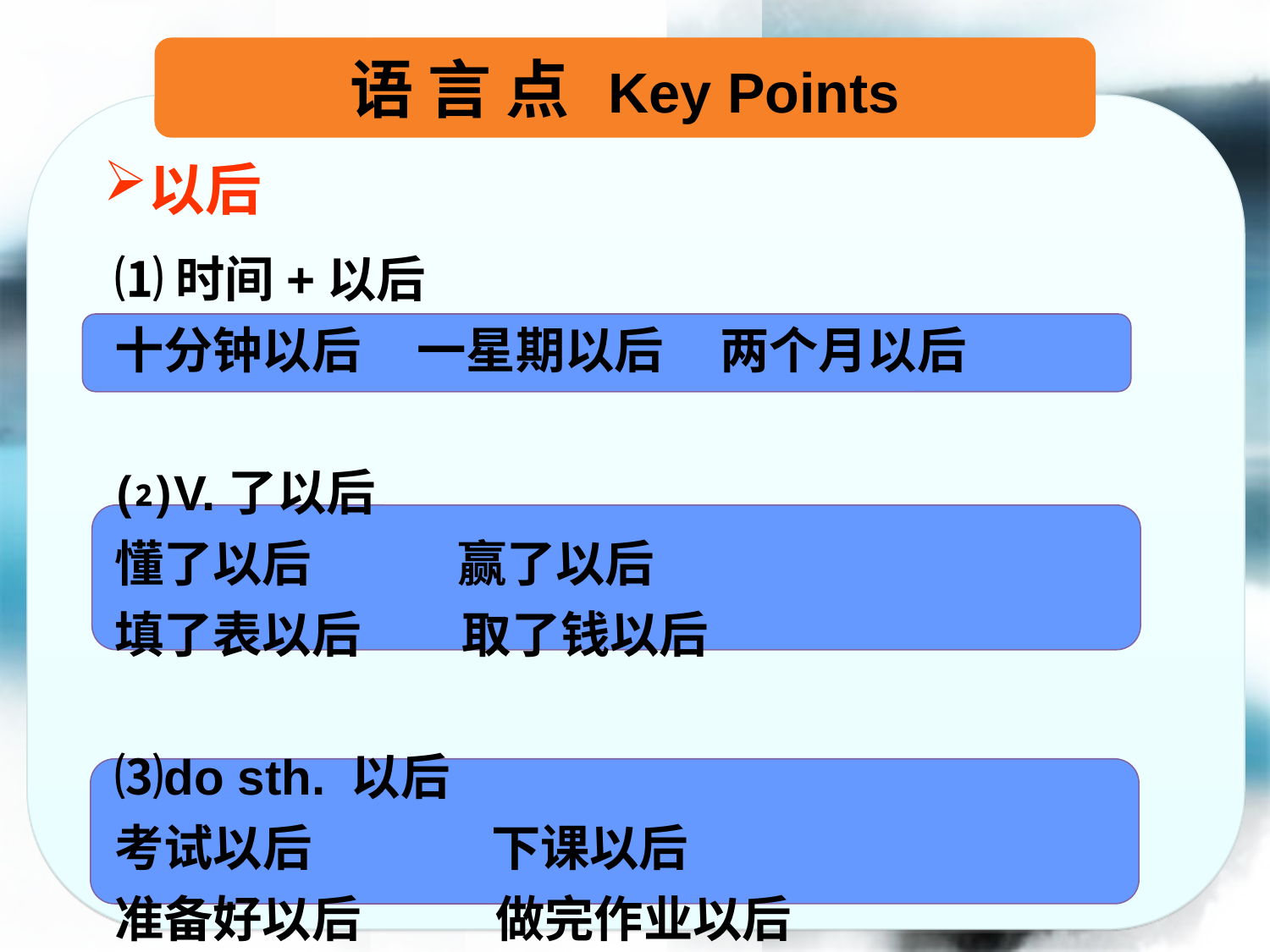

语 言 点  Key Points

以后
⑴时间+以后
十分钟以后     一星期以后     两个月以后

⑵V.了以后
懂了以后             赢了以后
填了表以后         取了钱以后

⑶do sth. 以后
考试以后                下课以后
准备好以后            做完作业以后